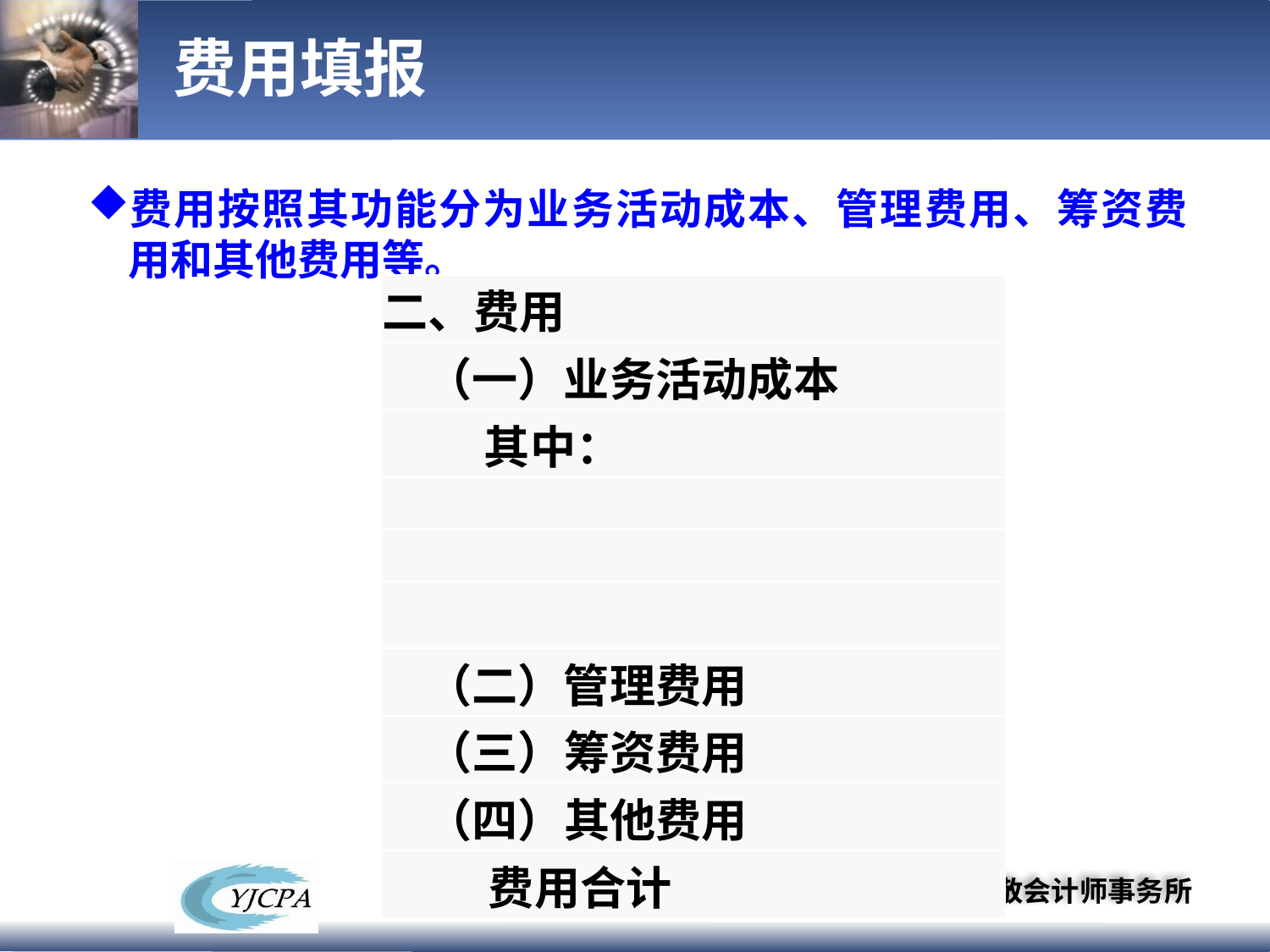

# 费用填报
费用按照其功能分为业务活动成本、管理费用、筹资费用和其他费用等。

| 二、费用 |
| --- |
| （一）业务活动成本 |
| 其中： |
|  |
|  |
|  |
| （二）管理费用 |
| （三）筹资费用 |
| （四）其他费用 |
| 费用合计 |